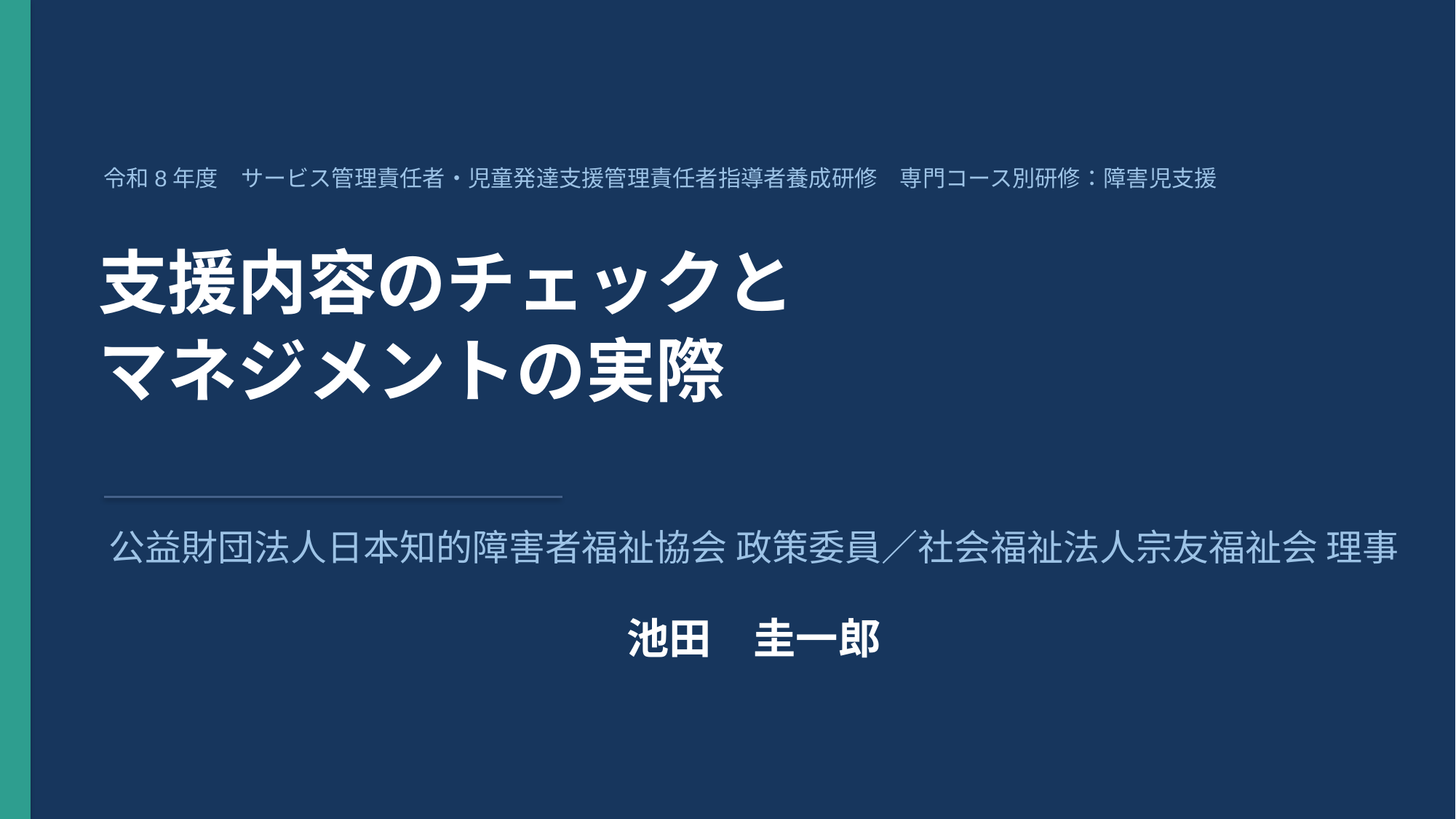

令和8年度　サービス管理責任者・児童発達支援管理責任者指導者養成研修　専門コース別研修：障害児支援
支援内容のチェックと
マネジメントの実際
公益財団法人日本知的障害者福祉協会 政策委員／社会福祉法人宗友福祉会 理事

池田　圭一郎